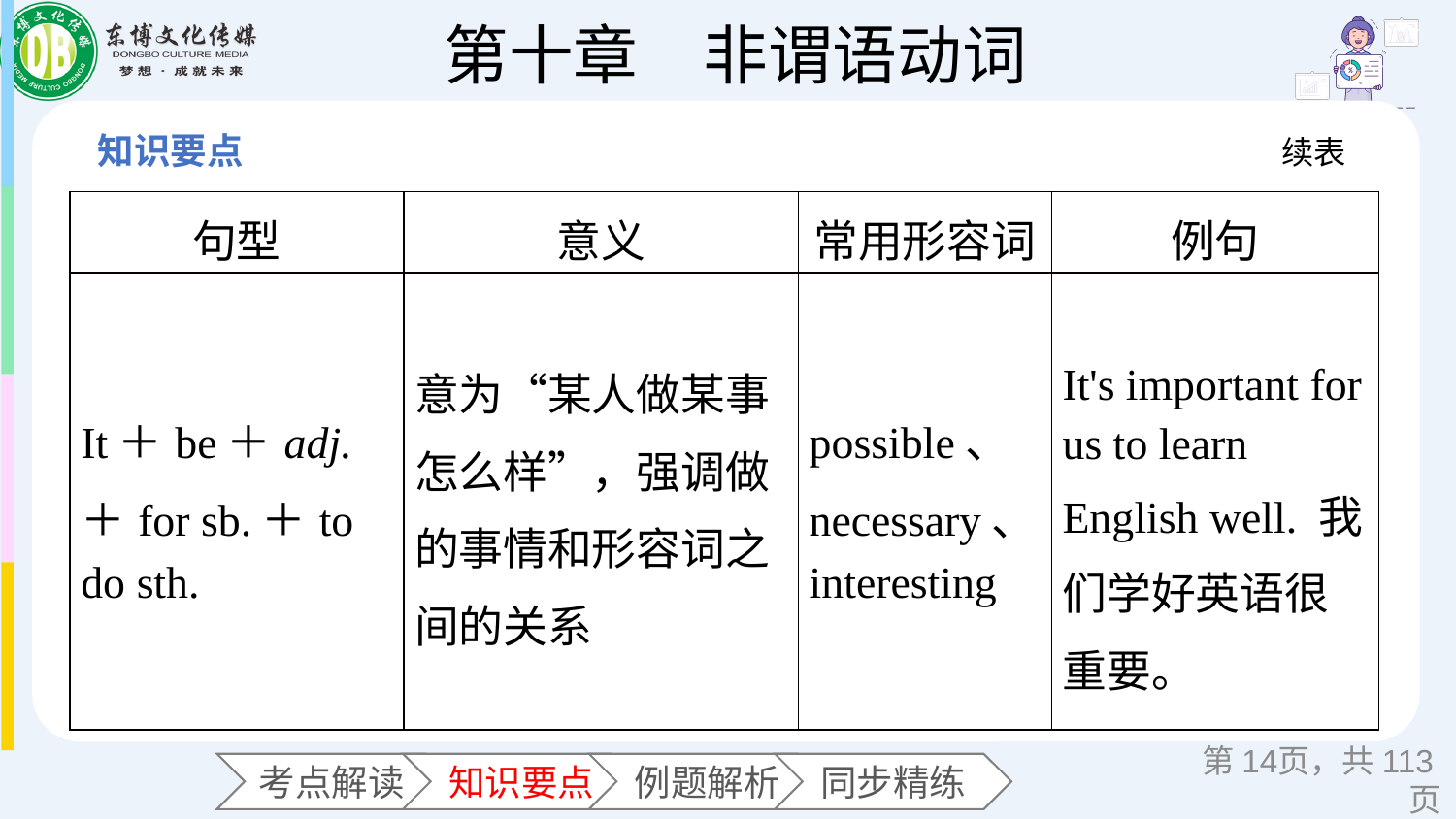

续表
| 句型 | 意义 | 常用形容词 | 例句 |
| --- | --- | --- | --- |
| It＋be＋adj.＋for sb.＋to do sth. | 意为“某人做某事怎么样”，强调做的事情和形容词之间的关系 | possible、 necessary、 interesting | It's important for us to learn English well. 我们学好英语很重要。 |
第14页，共113页